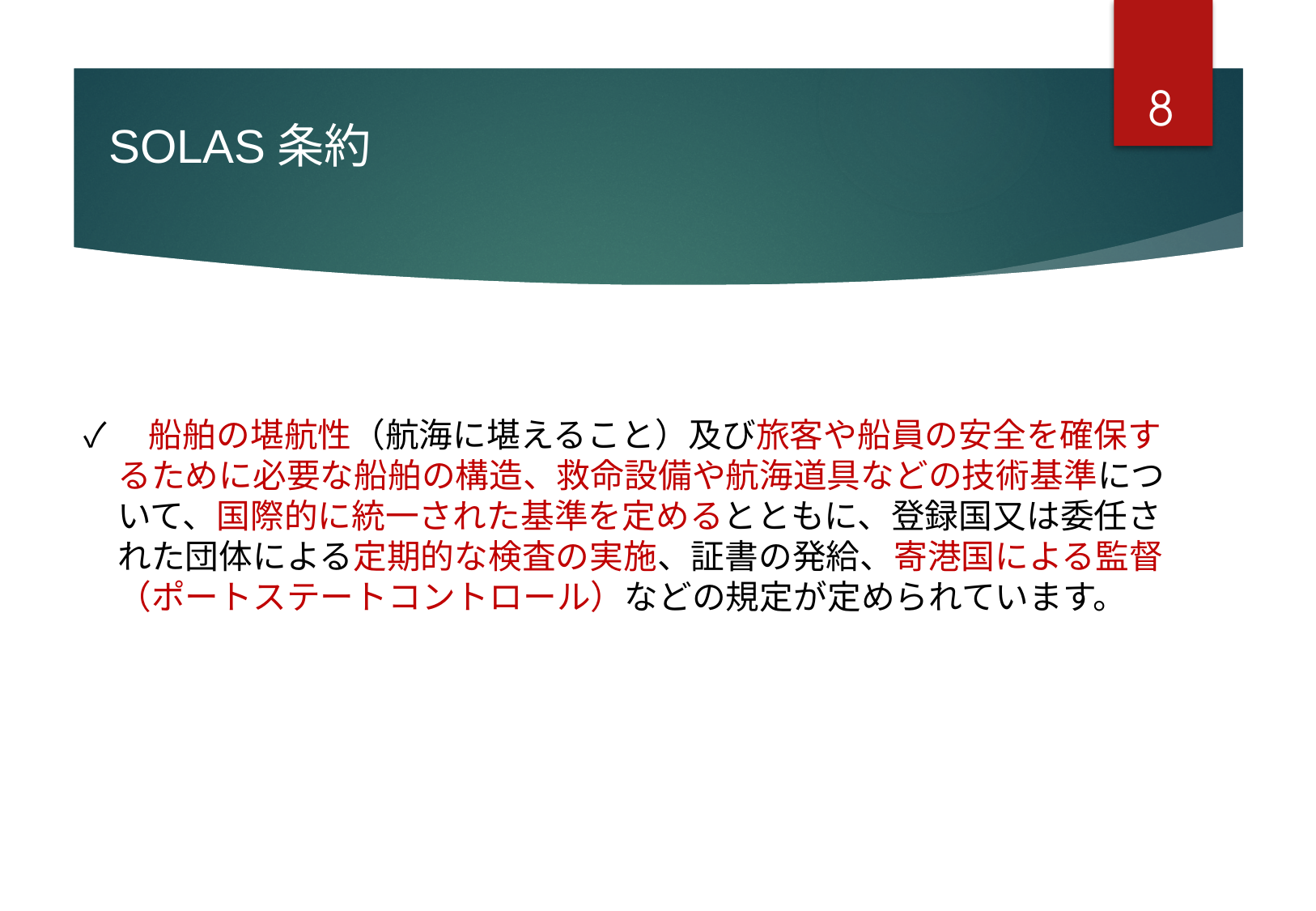

8
SOLAS条約

✓　船舶の堪航性（航海に堪えること）及び旅客や船員の安全を確保す
　るために必要な船舶の構造、救命設備や航海道具などの技術基準につ
　いて、国際的に統一された基準を定めるとともに、登録国又は委任さ
　れた団体による定期的な検査の実施、証書の発給、寄港国による監督
　（ポートステートコントロール）などの規定が定められています。